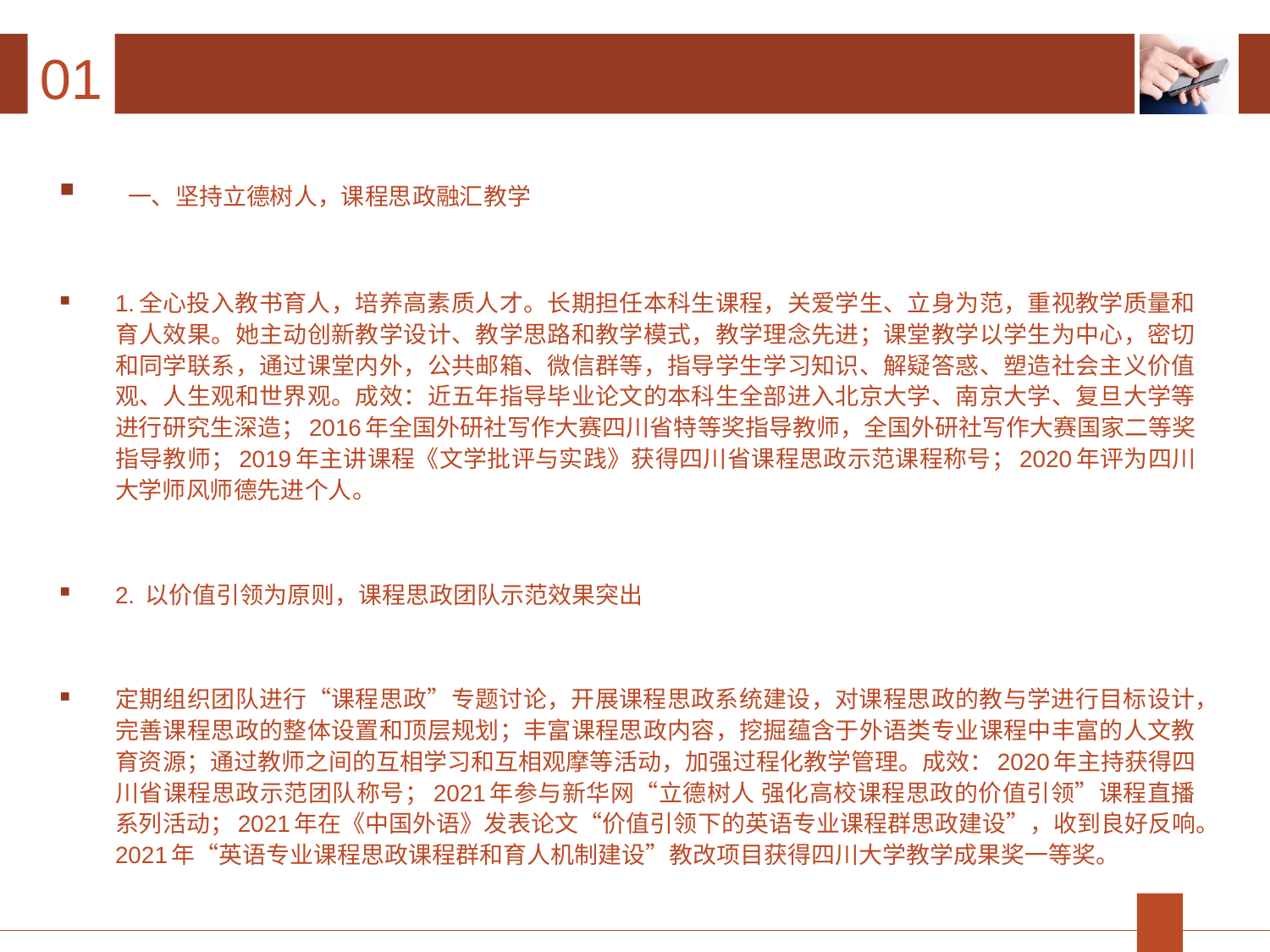

一、坚持立德树人，课程思政融汇教学

1.全心投入教书育人，培养高素质人才。长期担任本科生课程，关爱学生、立身为范，重视教学质量和育人效果。她主动创新教学设计、教学思路和教学模式，教学理念先进；课堂教学以学生为中心，密切和同学联系，通过课堂内外，公共邮箱、微信群等，指导学生学习知识、解疑答惑、塑造社会主义价值观、人生观和世界观。成效：近五年指导毕业论文的本科生全部进入北京大学、南京大学、复旦大学等进行研究生深造；2016年全国外研社写作大赛四川省特等奖指导教师，全国外研社写作大赛国家二等奖指导教师；2019年主讲课程《文学批评与实践》获得四川省课程思政示范课程称号；2020年评为四川大学师风师德先进个人。

2. 以价值引领为原则，课程思政团队示范效果突出

定期组织团队进行“课程思政”专题讨论，开展课程思政系统建设，对课程思政的教与学进行目标设计，完善课程思政的整体设置和顶层规划；丰富课程思政内容，挖掘蕴含于外语类专业课程中丰富的人文教育资源；通过教师之间的互相学习和互相观摩等活动，加强过程化教学管理。成效：2020年主持获得四川省课程思政示范团队称号；2021年参与新华网“立德树人 强化高校课程思政的价值引领”课程直播系列活动；2021年在《中国外语》发表论文“价值引领下的英语专业课程群思政建设”，收到良好反响。2021年“英语专业课程思政课程群和育人机制建设”教改项目获得四川大学教学成果奖一等奖。